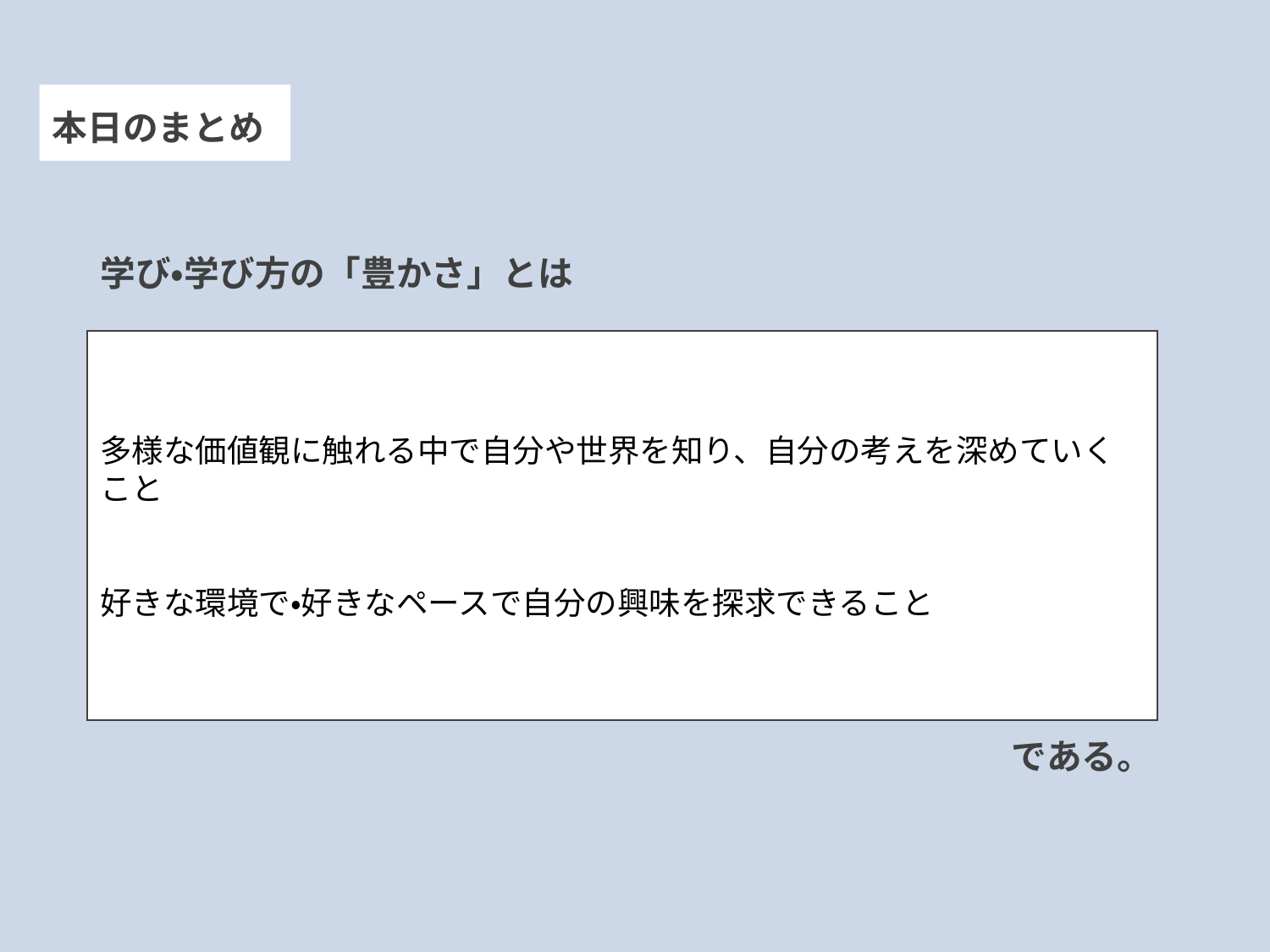

本日のまとめ
学び・学び方の「豊かさ」とは
多様な価値観に触れる中で自分や世界を知り、自分の考えを深めていくこと

好きな環境で・好きなペースで自分の興味を探求できること
である。